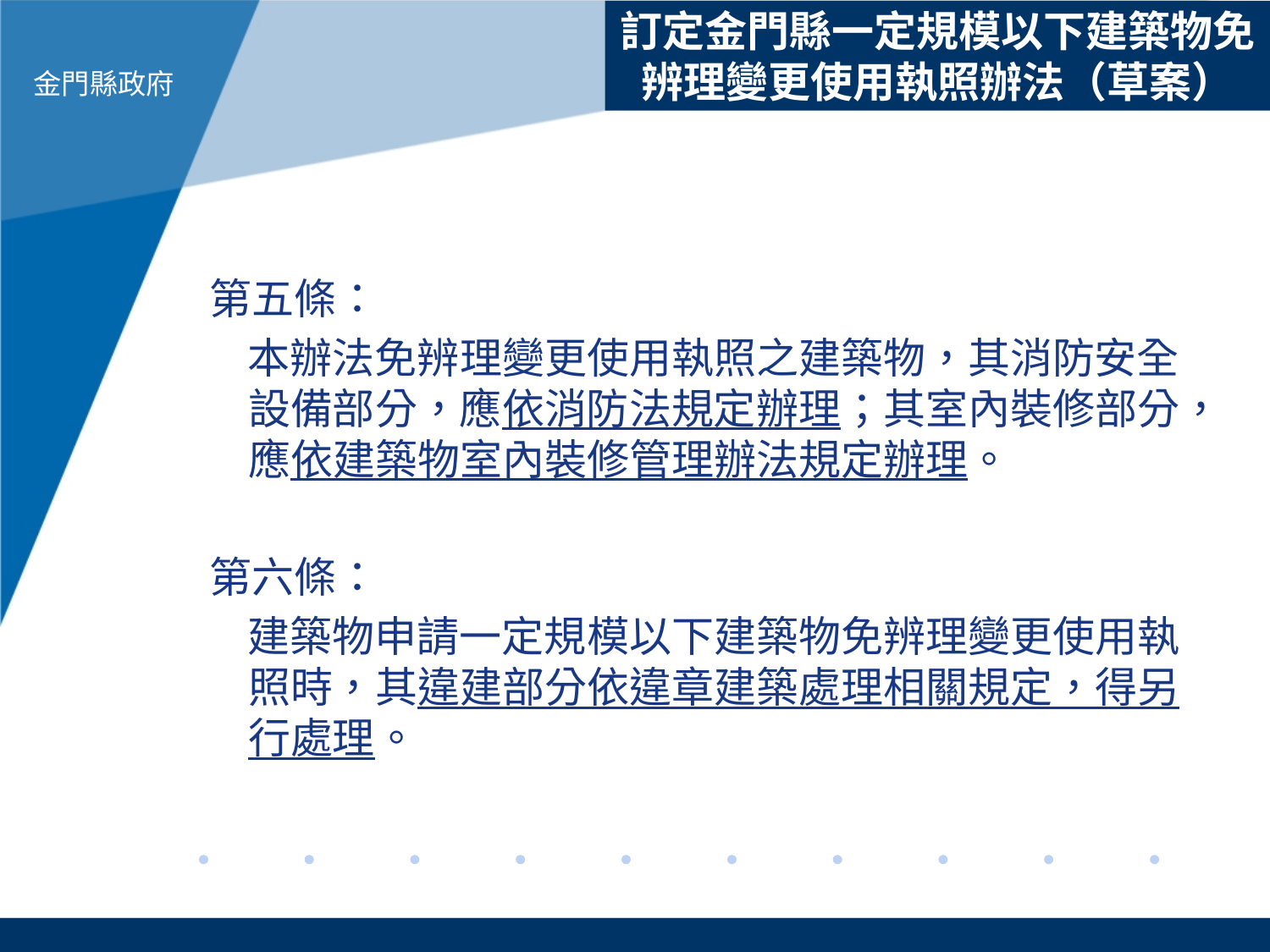

訂定金門縣一定規模以下建築物免辨理變更使用執照辦法（草案）

第五條：
本辦法免辨理變更使用執照之建築物，其消防安全設備部分，應依消防法規定辦理；其室內裝修部分，應依建築物室內裝修管理辦法規定辦理。

第六條：
建築物申請一定規模以下建築物免辨理變更使用執照時，其違建部分依違章建築處理相關規定，得另行處理。